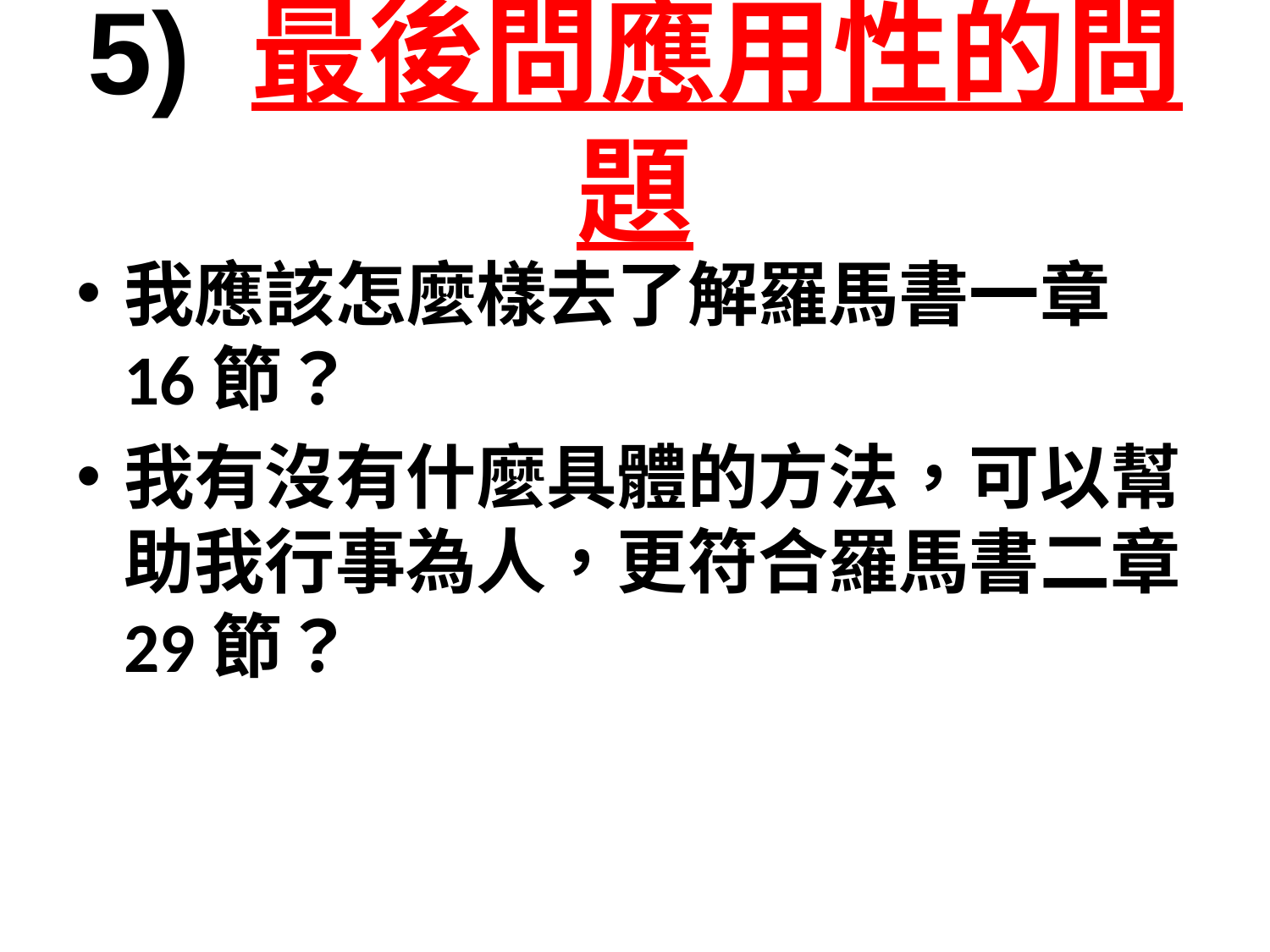

# 5) 最後問應用性的問題
我應該怎麼樣去了解羅馬書一章16節？
我有沒有什麼具體的方法，可以幫助我行事為人，更符合羅馬書二章29節？